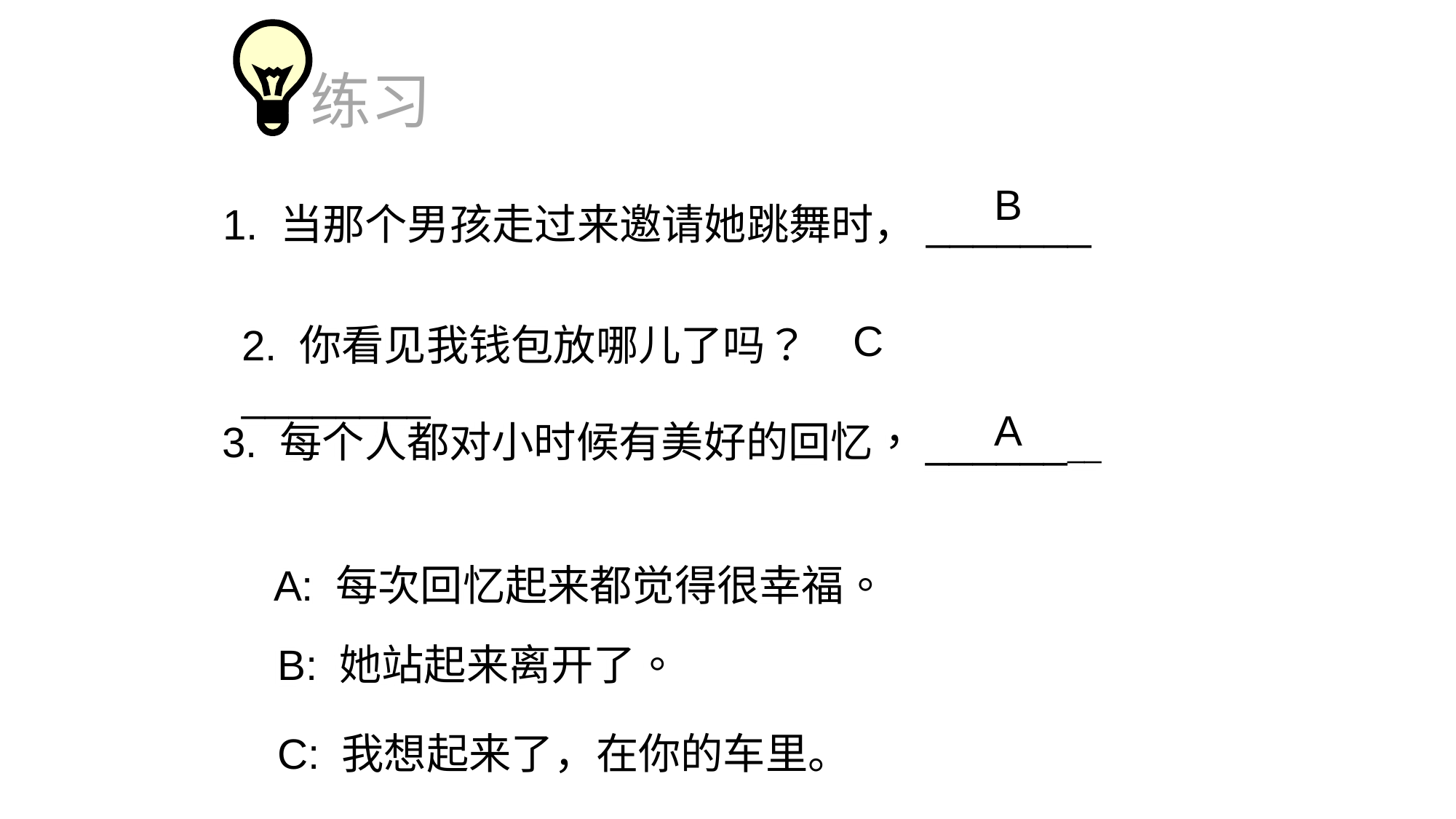

练习
B
1. 当那个男孩走过来邀请她跳舞时，_______
C
2. 你看见我钱包放哪儿了吗？________
A
3. 每个人都对小时候有美好的回忆，________
A: 每次回忆起来都觉得很幸福。
B: 她站起来离开了。
C: 我想起来了，在你的车里。